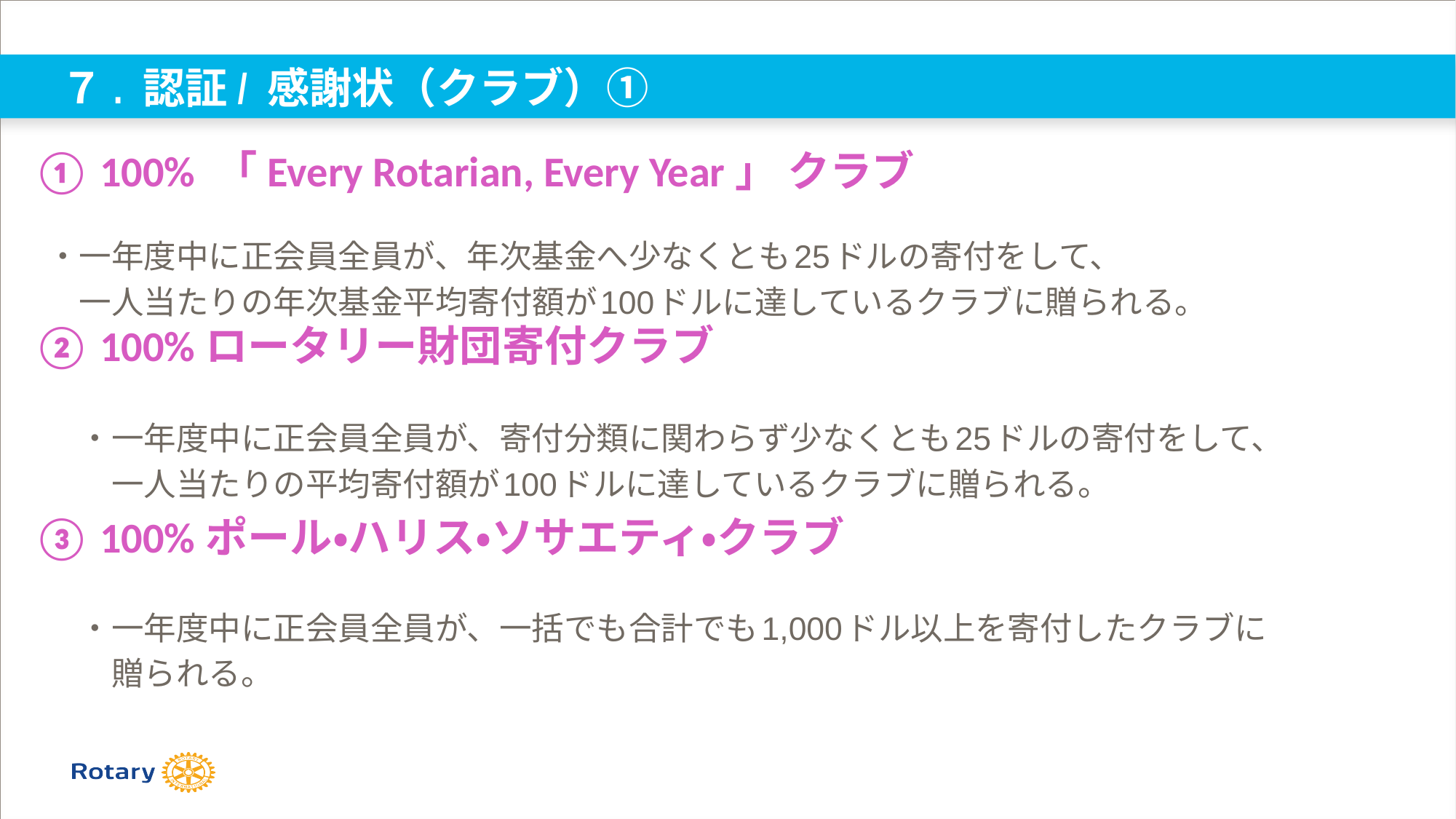

# ７. 認証/ 感謝状（クラブ）①

　　・一年度中に正会員全員が、年次基金へ少なくとも25ドルの寄付をして、
　　　一人当たりの年次基金平均寄付額が100ドルに達しているクラブに贈られる。

　　　・一年度中に正会員全員が、寄付分類に関わらず少なくとも25ドルの寄付をして、
　　　　一人当たりの平均寄付額が100ドルに達しているクラブに贈られる。

　　　・一年度中に正会員全員が、一括でも合計でも1,000ドル以上を寄付したクラブに
　　　　贈られる。

① 100% 「Every Rotarian, Every Year」 クラブ
② 100%ロータリー財団寄付クラブ
③ 100%ポール・ハリス・ソサエティ・クラブ